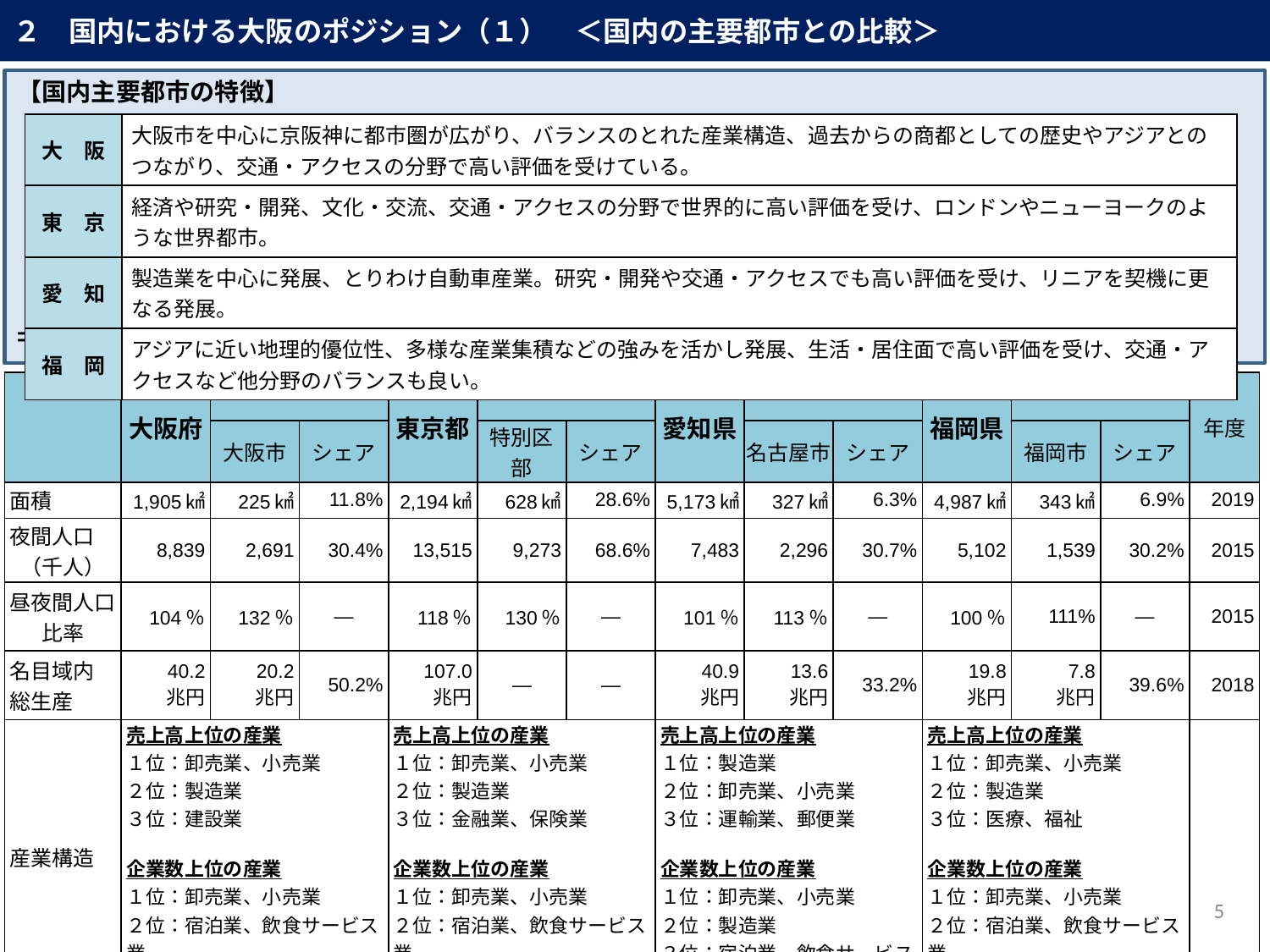

# ２　国内における大阪のポジション（１）　＜国内の主要都市との比較＞
【国内主要都市の特徴】

⇒東京一極集中の中、東京との差は大きいが、諸外国の大都市も参考に、どのように大阪を発展させていくのか。
| 大　阪 | 大阪市を中心に京阪神に都市圏が広がり、バランスのとれた産業構造、過去からの商都としての歴史やアジアとのつながり、交通・アクセスの分野で高い評価を受けている。 |
| --- | --- |
| 東　京 | 経済や研究・開発、文化・交流、交通・アクセスの分野で世界的に高い評価を受け、ロンドンやニューヨークのような世界都市。 |
| 愛　知 | 製造業を中心に発展、とりわけ自動車産業。研究・開発や交通・アクセスでも高い評価を受け、リニアを契機に更なる発展。 |
| 福　岡 | アジアに近い地理的優位性、多様な産業集積などの強みを活かし発展、生活・居住面で高い評価を受け、交通・アクセスなど他分野のバランスも良い。 |
|  | 大阪府 |  |  | 東京都 |  |  | 愛知県 |  |  | 福岡県 |  |  | 年度 |
| --- | --- | --- | --- | --- | --- | --- | --- | --- | --- | --- | --- | --- | --- |
|  |  | 大阪市 | シェア |  | 特別区部 | シェア |  | 名古屋市 | シェア |  | 福岡市 | シェア |  |
| 面積 | 1,905㎢ | 225㎢ | 11.8% | 2,194㎢ | 628㎢ | 28.6% | 5,173㎢ | 327㎢ | 6.3% | 4,987㎢ | 343㎢ | 6.9% | 2019 |
| 夜間人口 （千人） | 8,839 | 2,691 | 30.4% | 13,515 | 9,273 | 68.6% | 7,483 | 2,296 | 30.7% | 5,102 | 1,539 | 30.2% | 2015 |
| 昼夜間人口比率 | 104％ | 132％ | ― | 118％ | 130％ | ― | 101％ | 113％ | ― | 100％ | 111% | ― | 2015 |
| 名目域内 総生産 | 40.2 兆円 | 20.2 兆円 | 50.2% | 107.0 兆円 | ― | ― | 40.9 兆円 | 13.6 兆円 | 33.2% | 19.8 兆円 | 7.8 兆円 | 39.6% | 2018 |
| 産業構造 | 売上高上位の産業 １位：卸売業、小売業 ２位：製造業 ３位：建設業 企業数上位の産業 １位：卸売業、小売業 ２位：宿泊業、飲食サービス業 ３位：製造業 |  |  | 売上高上位の産業 １位：卸売業、小売業 ２位：製造業 ３位：金融業、保険業 企業数上位の産業 １位：卸売業、小売業 ２位：宿泊業、飲食サービス業 ３位：不動産業、物品賃貸業 |  |  | 売上高上位の産業 １位：製造業 ２位：卸売業、小売業 ３位：運輸業、郵便業 企業数上位の産業 １位：卸売業、小売業 ２位：製造業 ３位：宿泊業、飲食サービス業 |  |  | 売上高上位の産業 １位：卸売業、小売業 ２位：製造業 ３位：医療、福祉 企業数上位の産業 １位：卸売業、小売業 ２位：宿泊業、飲食サービス業 ３位：建設業 |  |  |  |
5